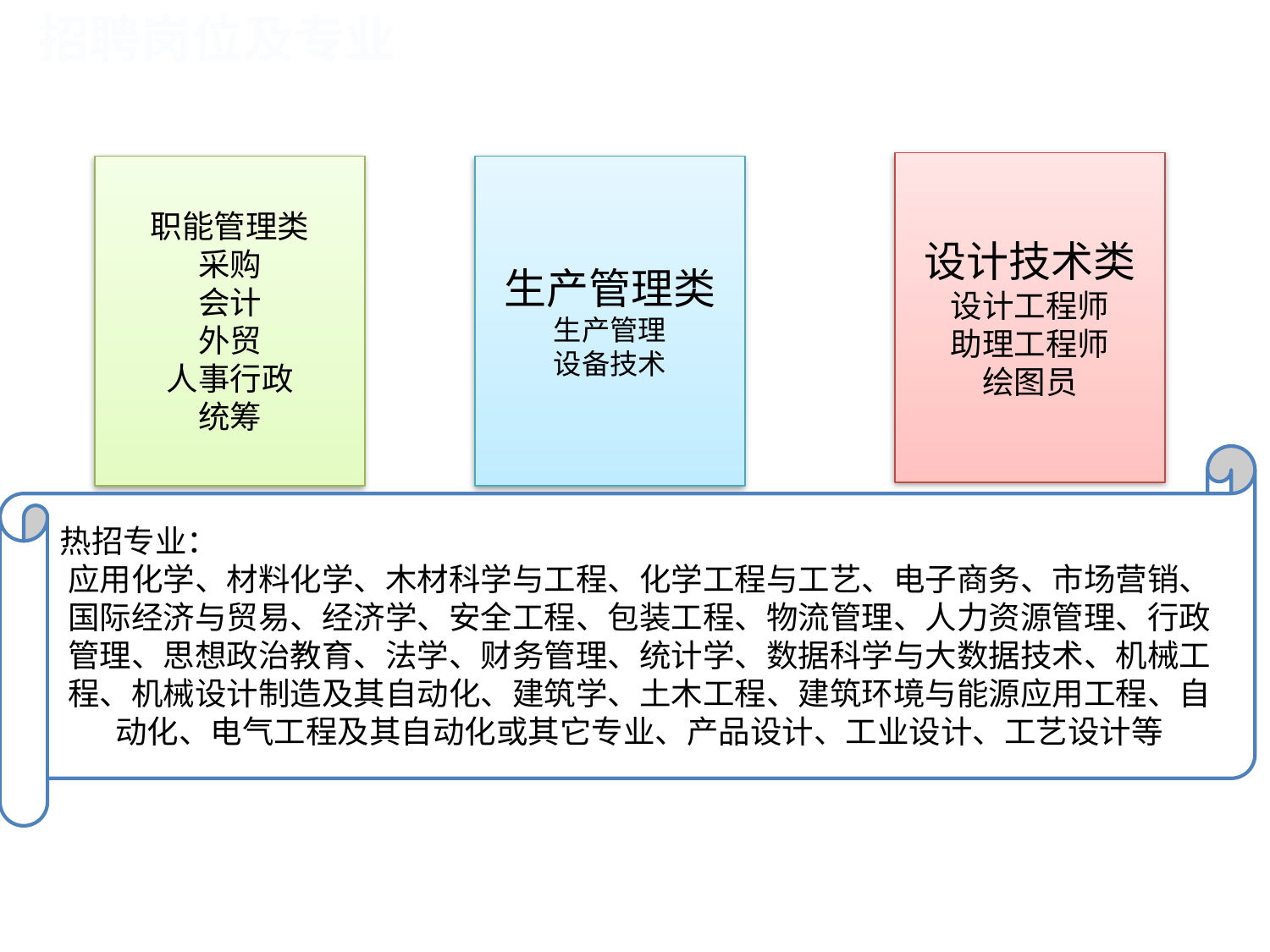

招聘岗位及专业
设计技术类
设计工程师
助理工程师
绘图员
职能管理类
采购
会计
外贸
人事行政
统筹
生产管理类
生产管理
设备技术
热招专业：
应用化学、材料化学、木材科学与工程、化学工程与工艺、电子商务、市场营销、国际经济与贸易、经济学、安全工程、包装工程、物流管理、人力资源管理、行政管理、思想政治教育、法学、财务管理、统计学、数据科学与大数据技术、机械工程、机械设计制造及其自动化、建筑学、土木工程、建筑环境与能源应用工程、自动化、电气工程及其自动化或其它专业、产品设计、工业设计、工艺设计等